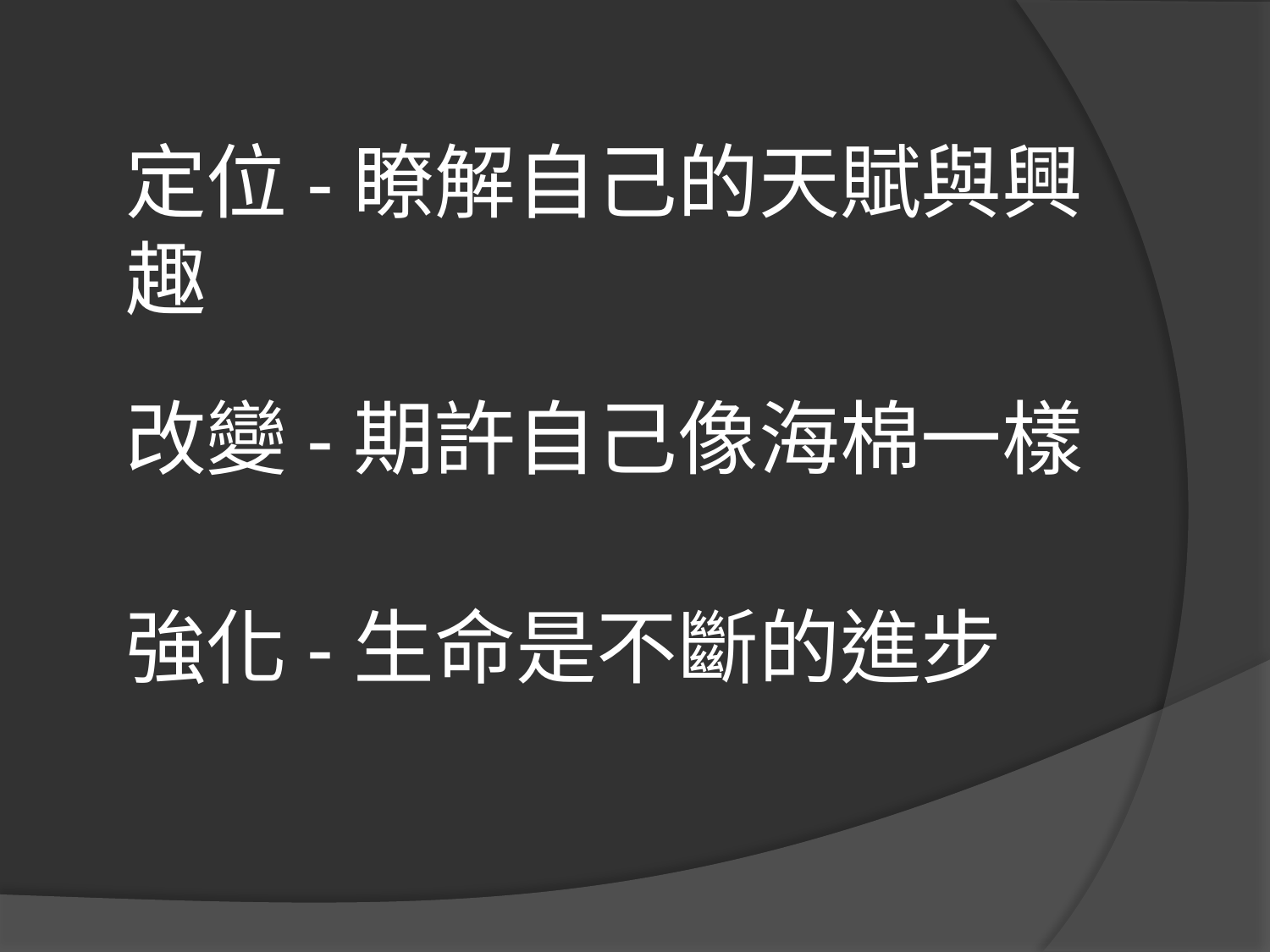

# 定位-瞭解自己的天賦與興趣
改變-期許自己像海棉一樣
強化-生命是不斷的進步